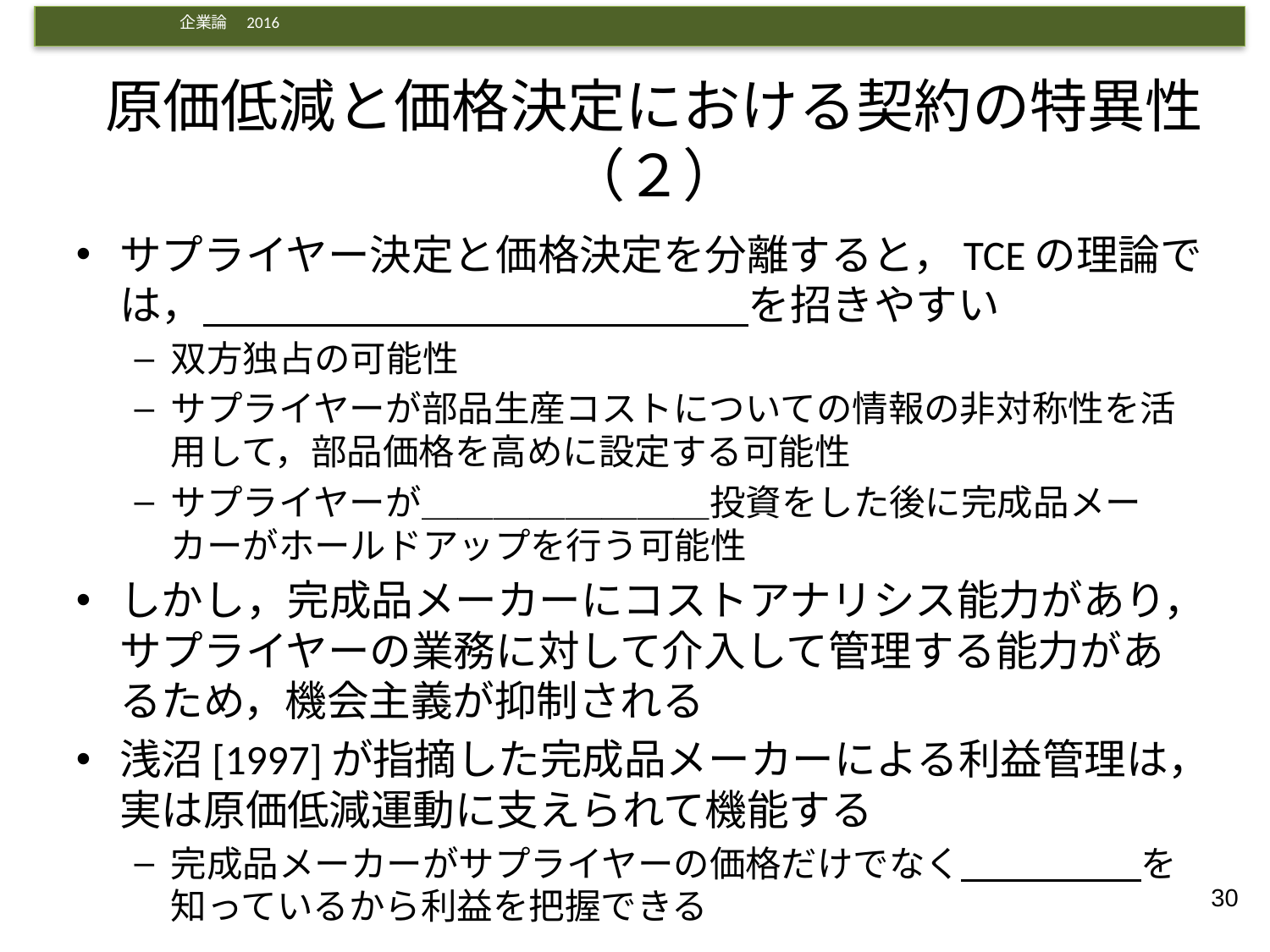

# 原価低減と価格決定における契約の特異性（２）
サプライヤー決定と価格決定を分離すると，TCEの理論では，　　　　　　　　　　　　　を招きやすい
双方独占の可能性
サプライヤーが部品生産コストについての情報の非対称性を活用して，部品価格を高めに設定する可能性
サプライヤーが＿＿＿＿＿＿＿＿投資をした後に完成品メーカーがホールドアップを行う可能性
しかし，完成品メーカーにコストアナリシス能力があり，サプライヤーの業務に対して介入して管理する能力があるため，機会主義が抑制される
浅沼[1997]が指摘した完成品メーカーによる利益管理は，実は原価低減運動に支えられて機能する
完成品メーカーがサプライヤーの価格だけでなく　　　　　を知っているから利益を把握できる

30